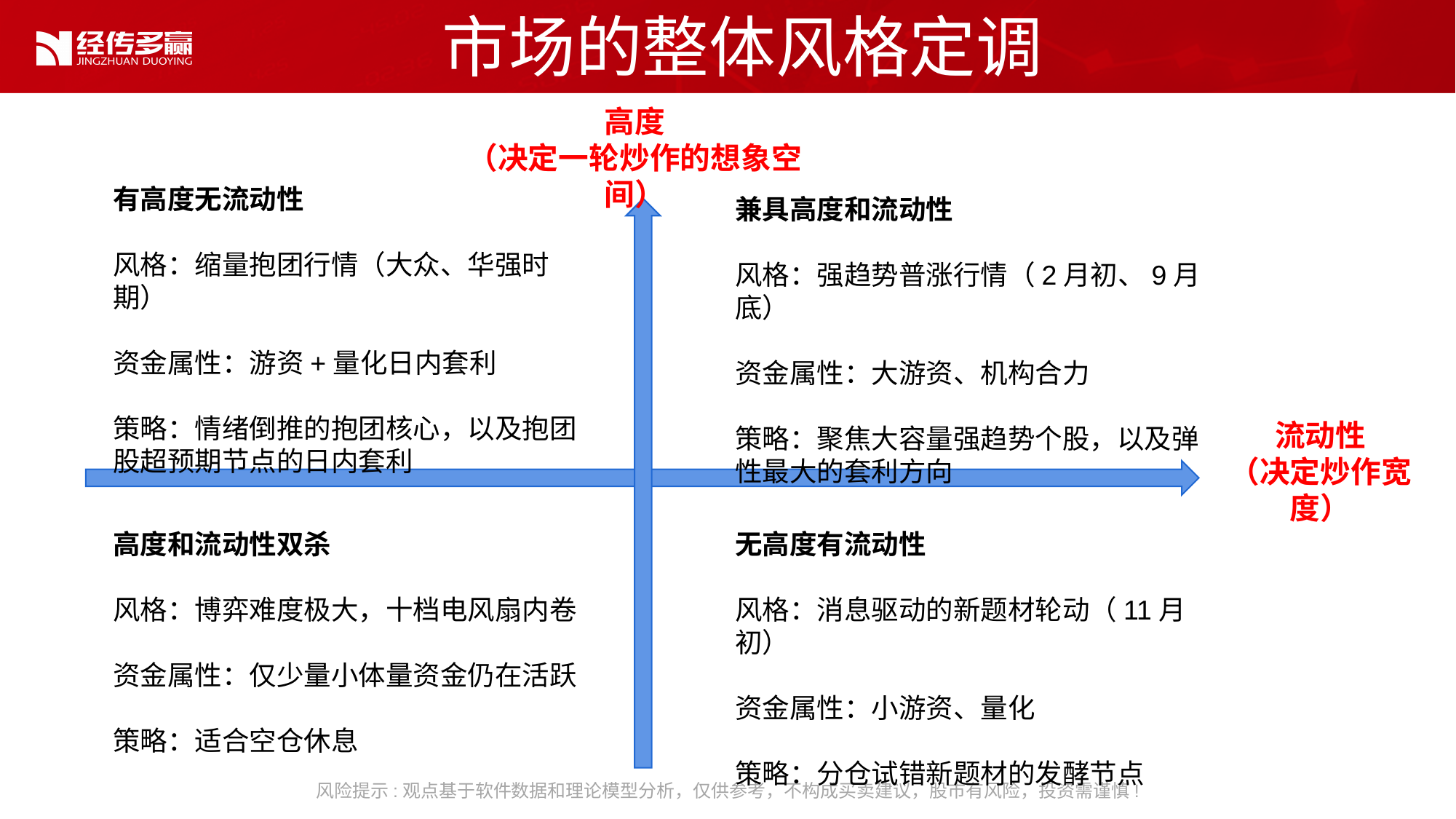

市场的整体风格定调
高度
（决定一轮炒作的想象空间）

有高度无流动性

风格：缩量抱团行情（大众、华强时期）

资金属性：游资+量化日内套利

策略：情绪倒推的抱团核心，以及抱团股超预期节点的日内套利
兼具高度和流动性

风格：强趋势普涨行情（2月初、9月底）

资金属性：大游资、机构合力

策略：聚焦大容量强趋势个股，以及弹性最大的套利方向
流动性
（决定炒作宽度）

高度和流动性双杀

风格：博弈难度极大，十档电风扇内卷

资金属性：仅少量小体量资金仍在活跃

策略：适合空仓休息
无高度有流动性

风格：消息驱动的新题材轮动（11月初）

资金属性：小游资、量化

策略：分仓试错新题材的发酵节点
风险提示:观点基于软件数据和理论模型分析，仅供参考，不构成买卖建议，股市有风险，投资需谨慎!